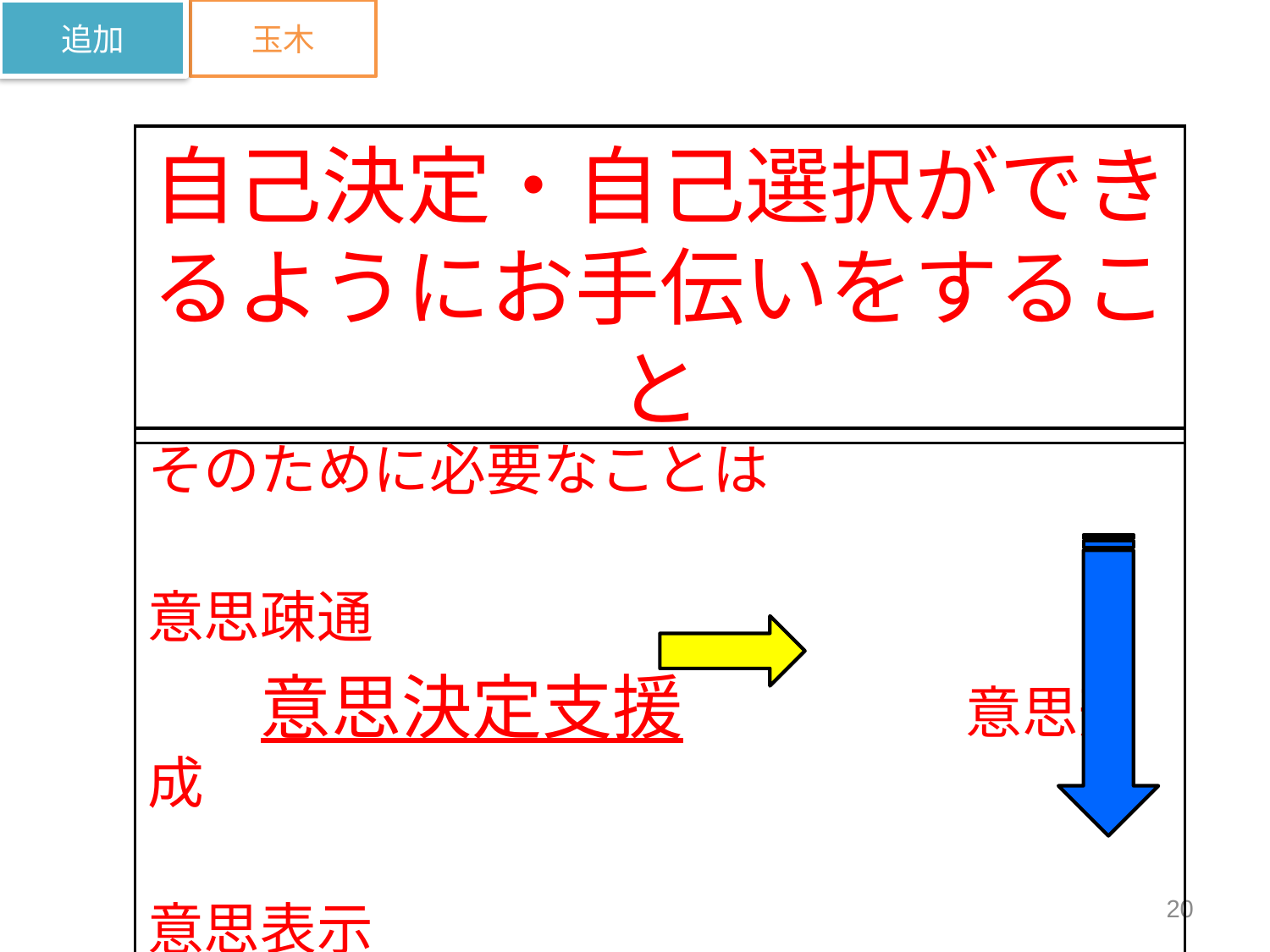

追加
玉木
自己決定・自己選択ができるようにお手伝いをすること
そのために必要なことは
　　　　　　　　　　　　　　　　　　意思疎通
　　意思決定支援　　　　　意思形成
　　　　　　　　　　　　　　　　　　意思表示
　　　　　　　　　　　　　　　　　　意思実現

20